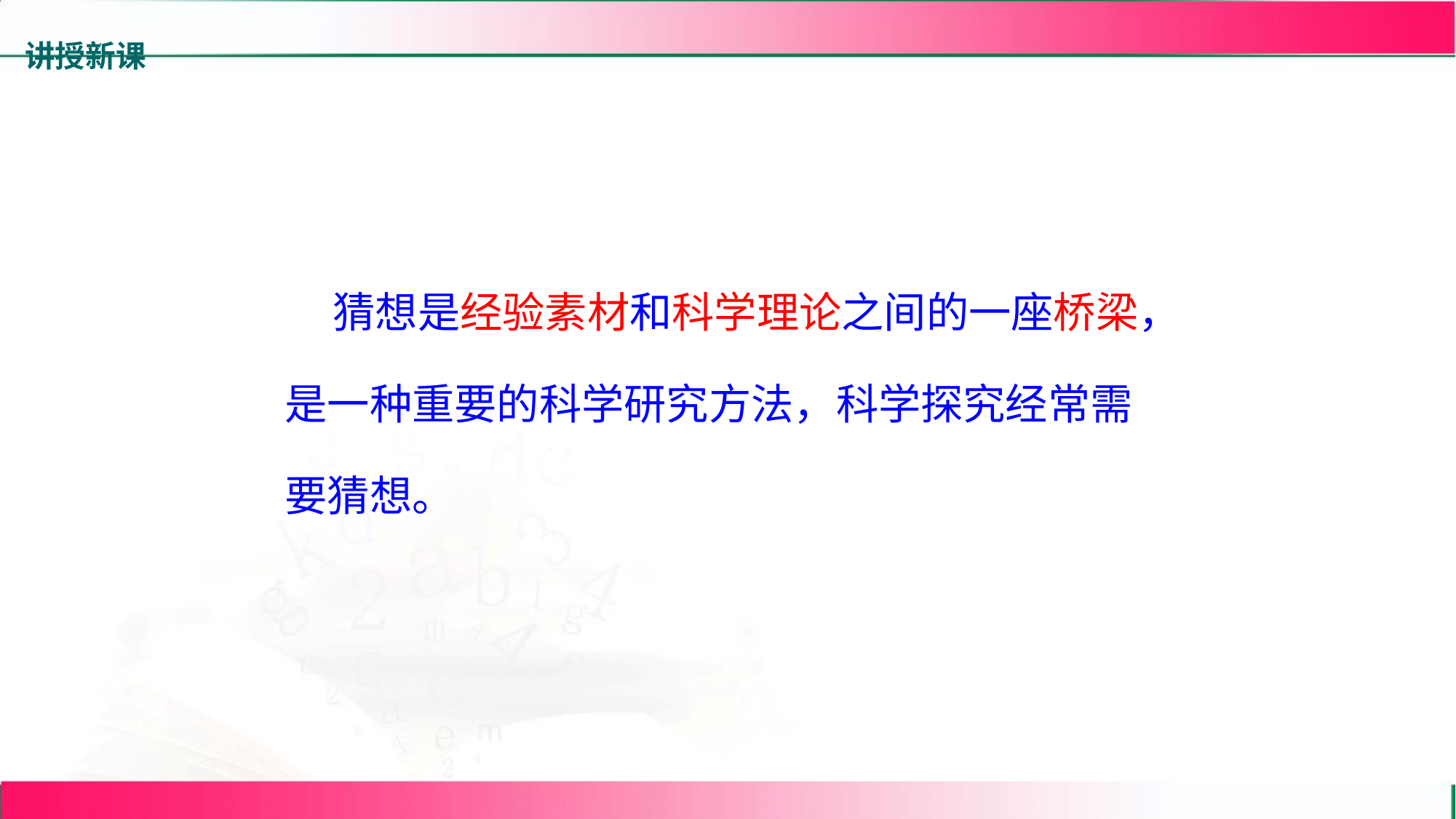

讲授新课
    猜想是经验素材和科学理论之间的一座桥梁，是一种重要的科学研究方法，科学探究经常需要猜想。